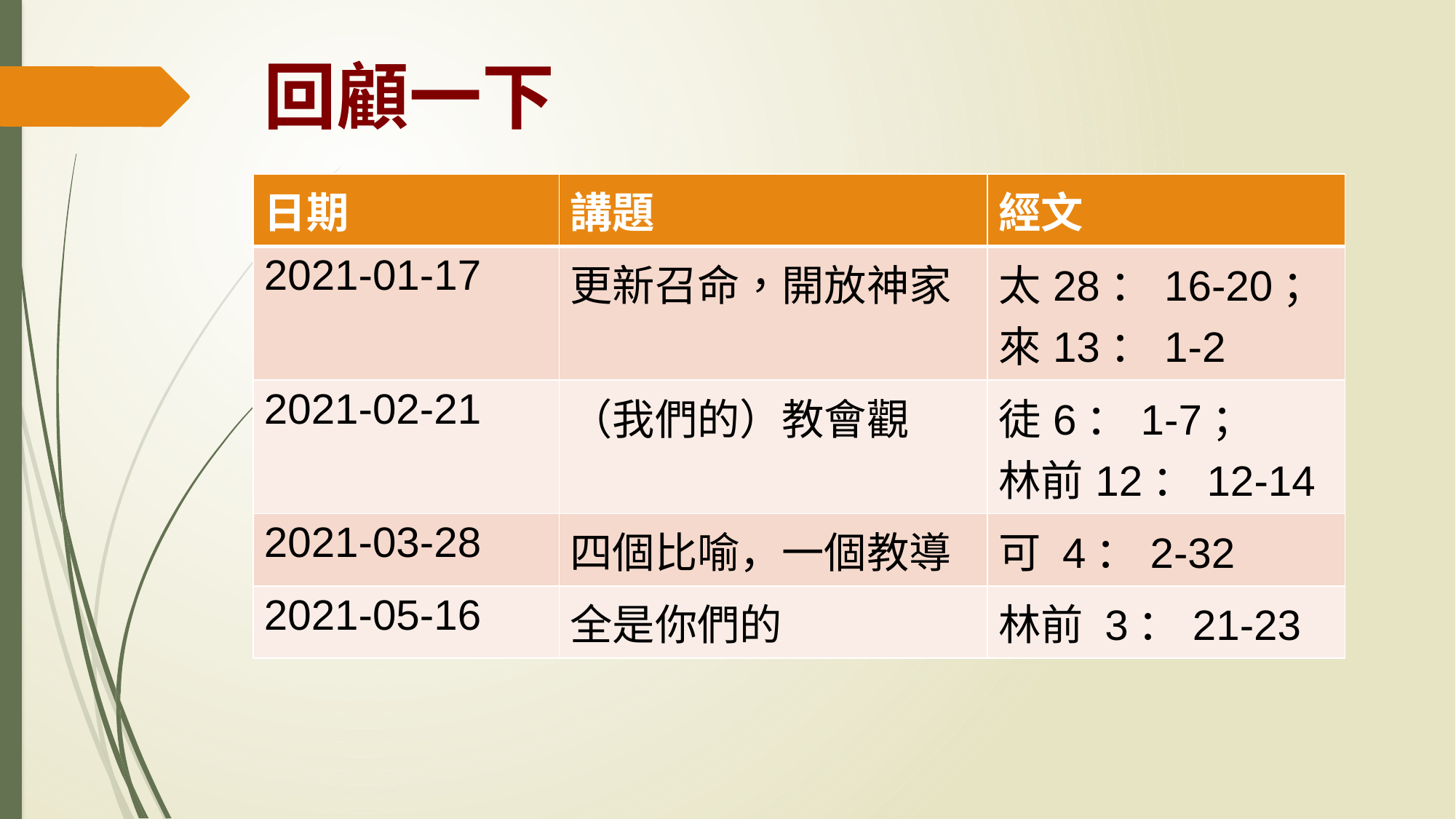

# 回顧一下
| 日期 | 講題 | 經文 |
| --- | --- | --- |
| 2021-01-17 | 更新召命，開放神家 | 太28：16-20； 來13：1-2 |
| 2021-02-21 | （我們的）教會觀 | 徒6：1-7； 林前12：12-14 |
| 2021-03-28 | 四個比喻，一個教導 | 可 4：2-32 |
| 2021-05-16 | 全是你們的 | 林前 3：21-23 |